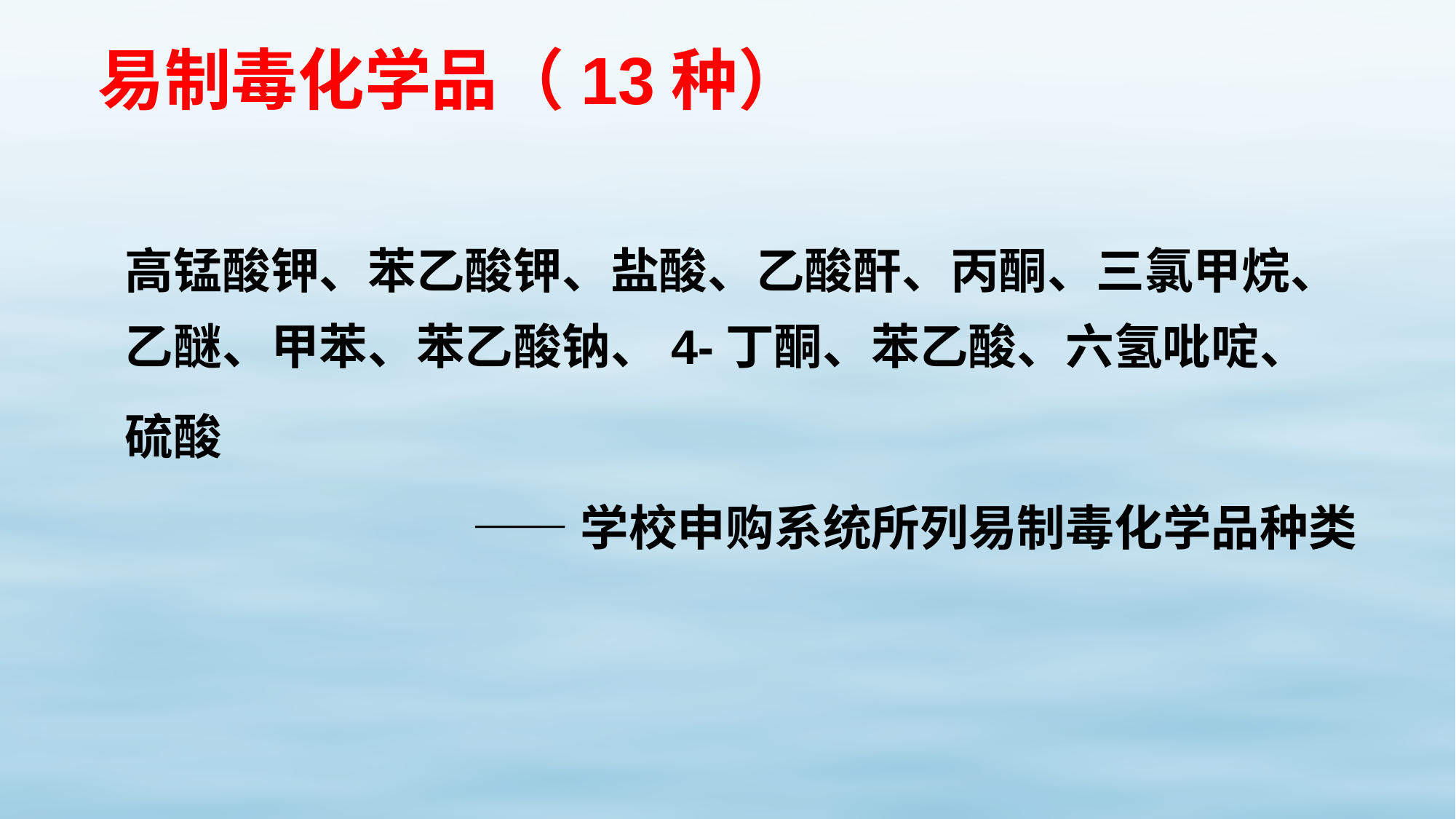

# 易制毒化学品（13种）
高锰酸钾、苯乙酸钾、盐酸、乙酸酐、丙酮、三氯甲烷、乙醚、甲苯、苯乙酸钠、4-丁酮、苯乙酸、六氢吡啶、
硫酸
——学校申购系统所列易制毒化学品种类